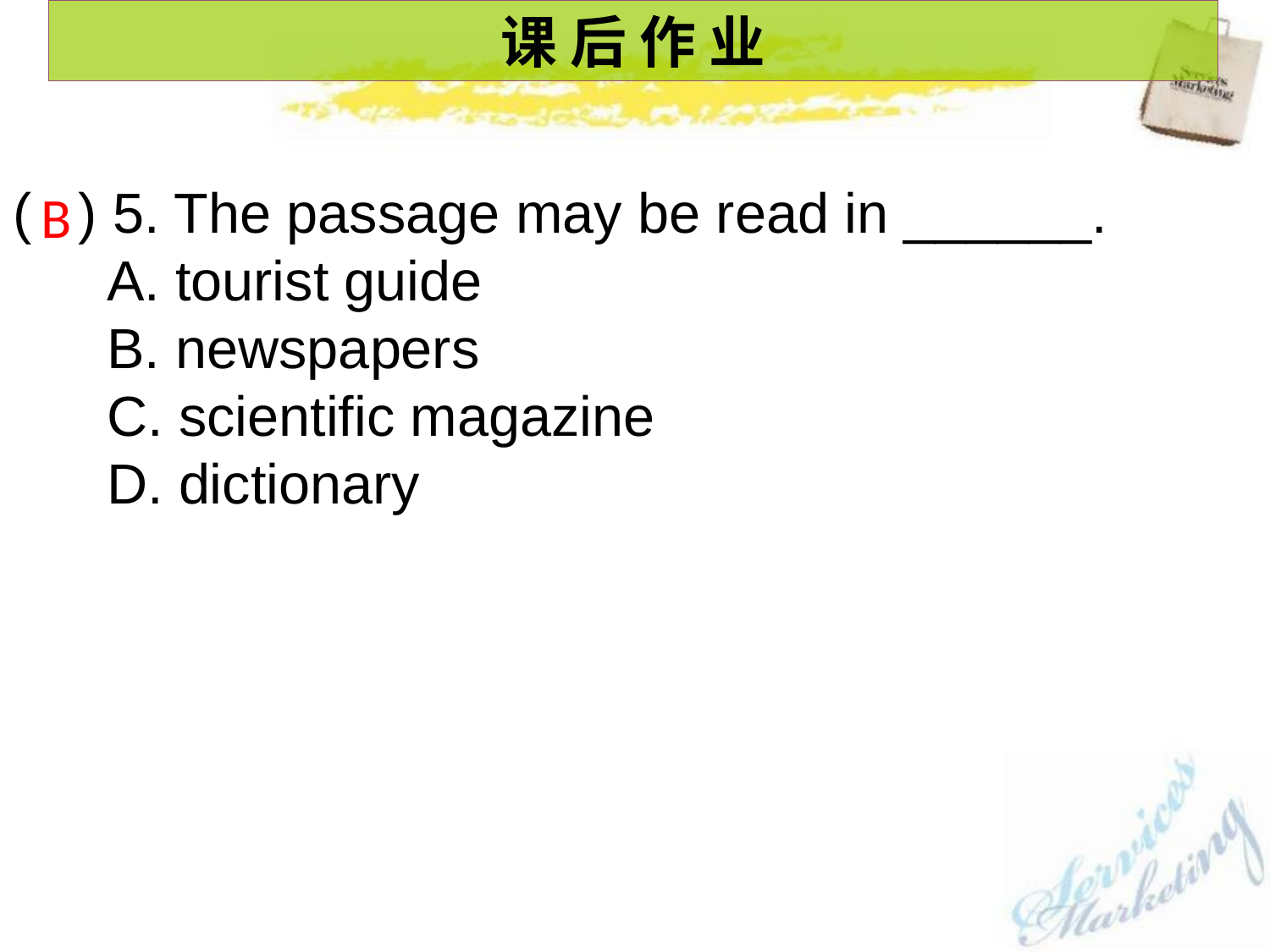

课 后 作 业
(   ) 5. The passage may be read in ______.
      A. tourist guide
      B. newspapers
      C. scientific magazine
      D. dictionary
B